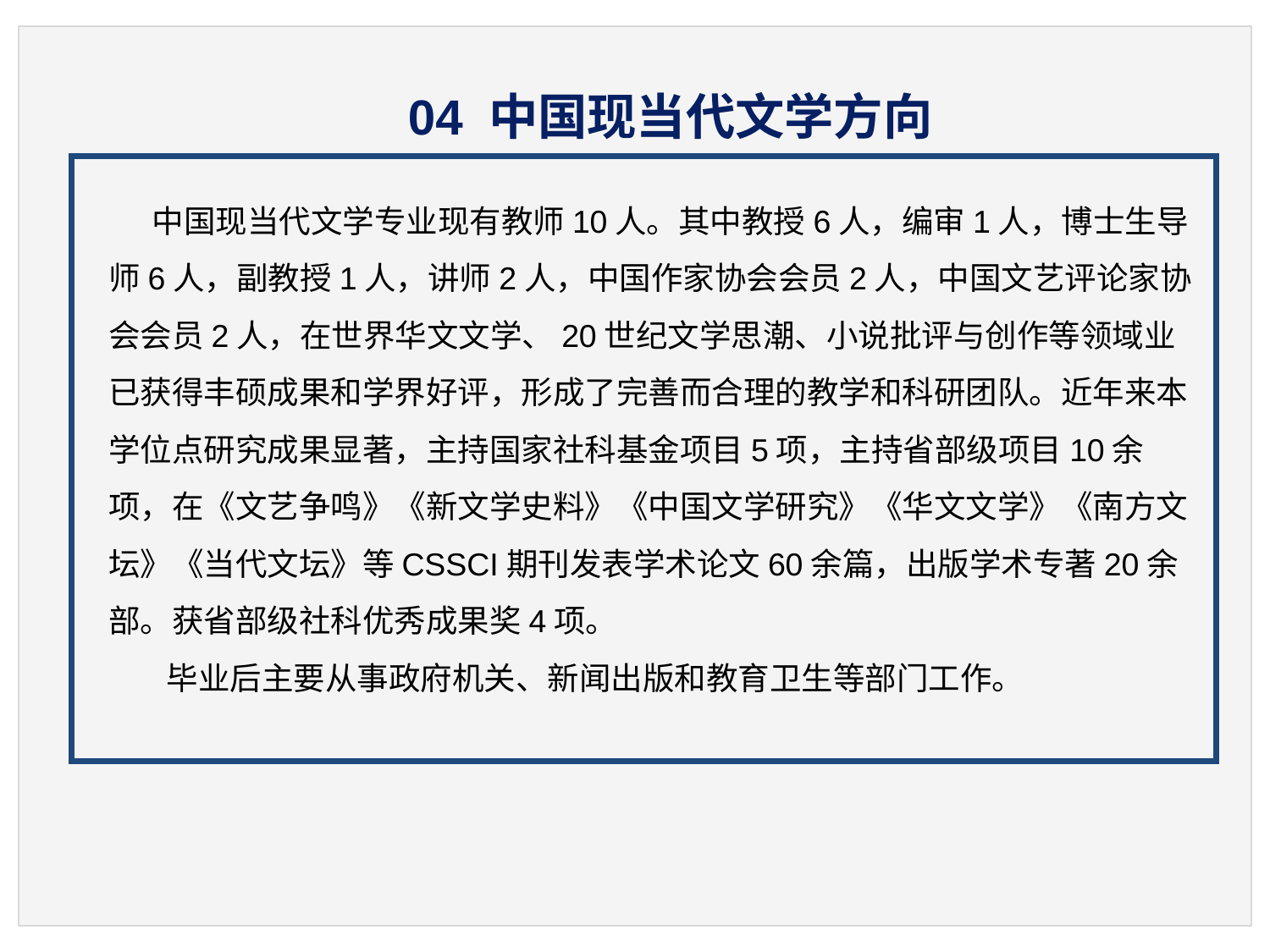

04 中国现当代文学方向

     中国现当代文学专业现有教师10人。其中教授6人，编审1人，博士生导师6人，副教授1人，讲师2人，中国作家协会会员2人，中国文艺评论家协会会员2人，在世界华文文学、20世纪文学思潮、小说批评与创作等领域业已获得丰硕成果和学界好评，形成了完善而合理的教学和科研团队。近年来本学位点研究成果显著，主持国家社科基金项目5项，主持省部级项目10余项，在《文艺争鸣》《新文学史料》《中国文学研究》《华文文学》《南方文坛》《当代文坛》等CSSCI期刊发表学术论文60余篇，出版学术专著20余部。获省部级社科优秀成果奖4项。
       毕业后主要从事政府机关、新闻出版和教育卫生等部门工作。